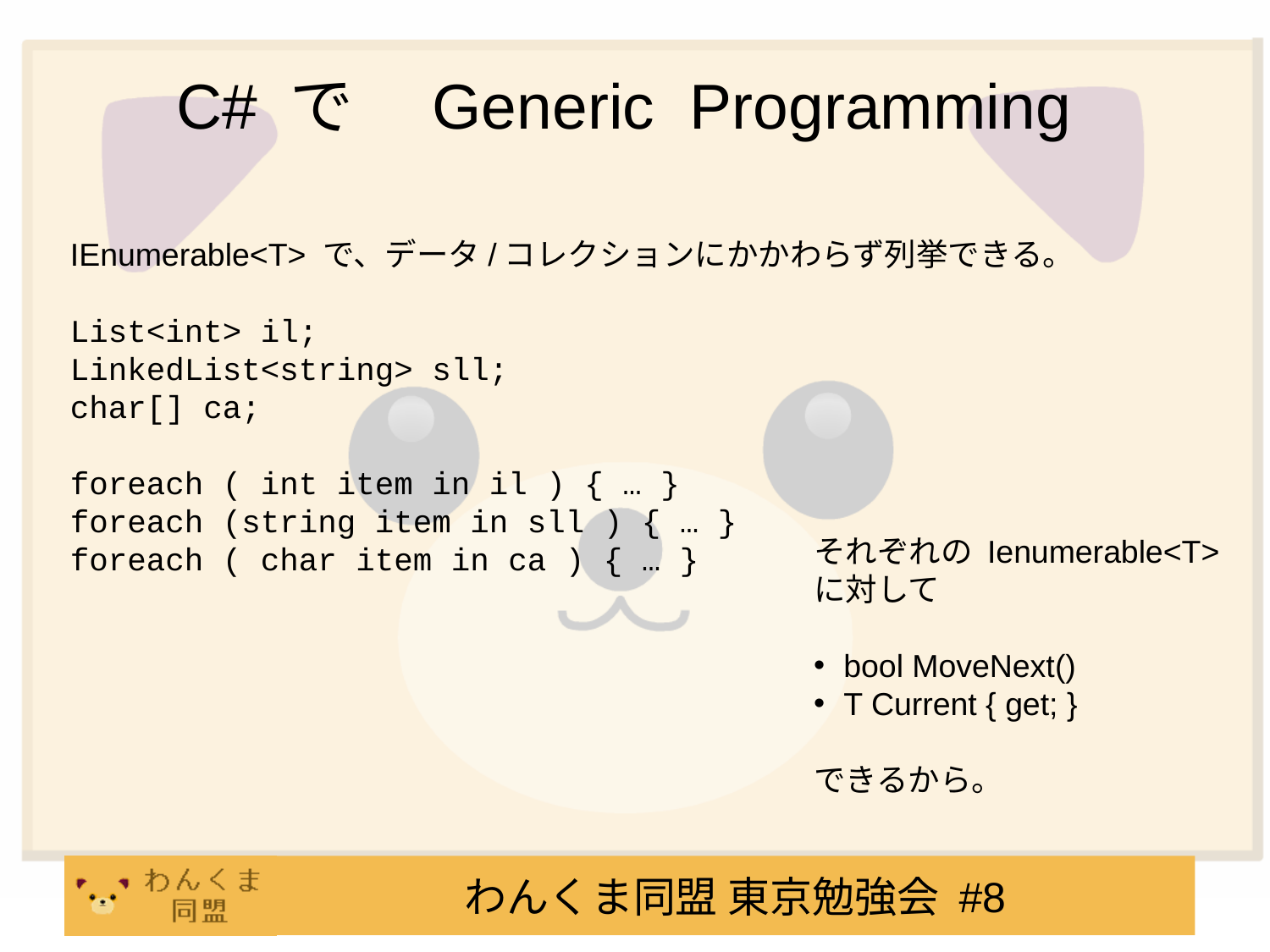

C# で　Generic  Programming
IEnumerable<T> で、データ/コレクションにかかわらず列挙できる。

List<int> il;
LinkedList<string> sll;
char[] ca;

foreach ( int item in il ) { … }
foreach (string item in sll ) { … }
foreach ( char item in ca ) { … }

それぞれの Ienumerable<T>
に対して

bool MoveNext()
T Current { get; }
できるから。